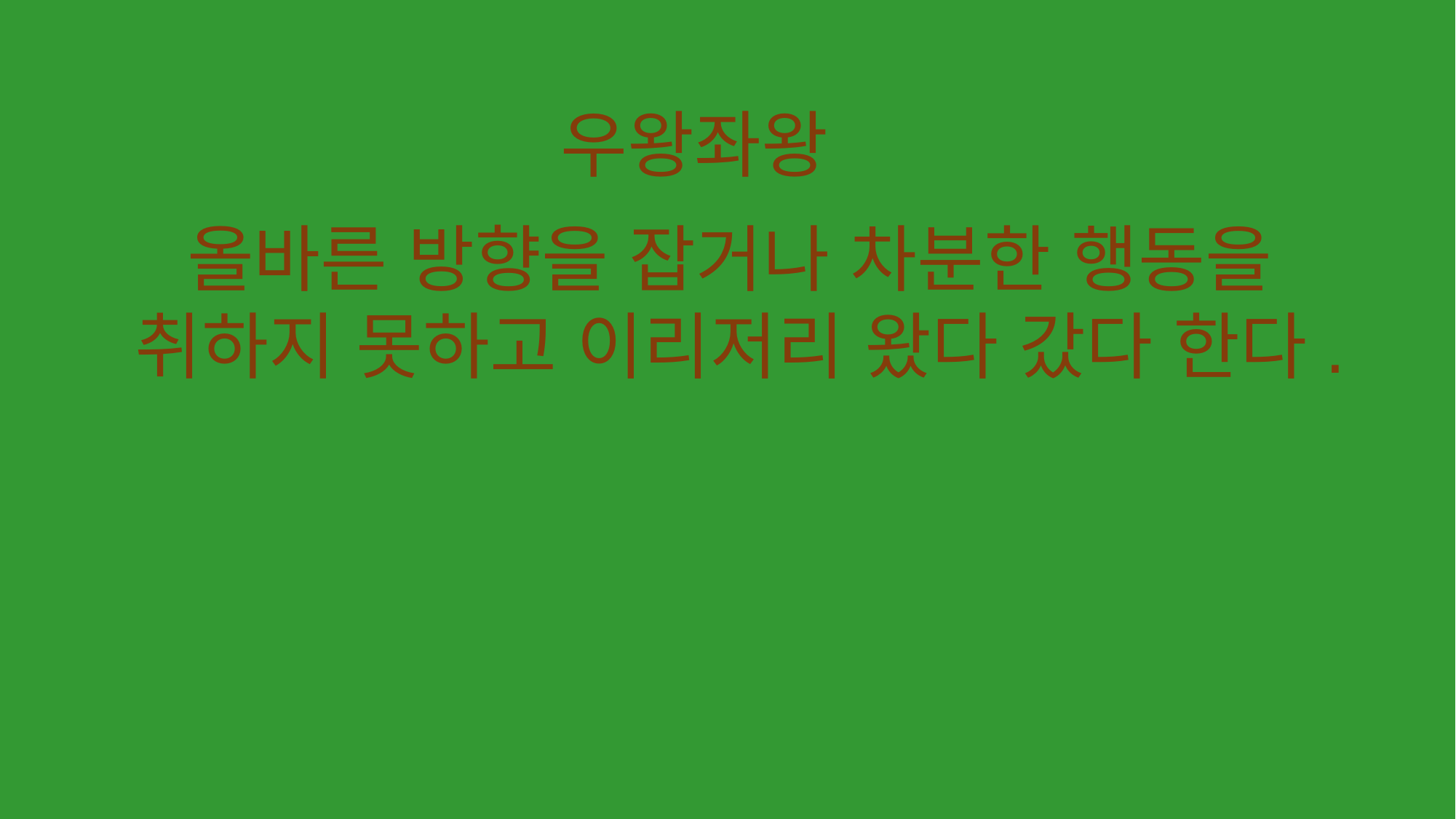

우왕좌왕
올바른 방향을 잡거나 차분한 행동을
취하지 못하고 이리저리 왔다 갔다 한다.